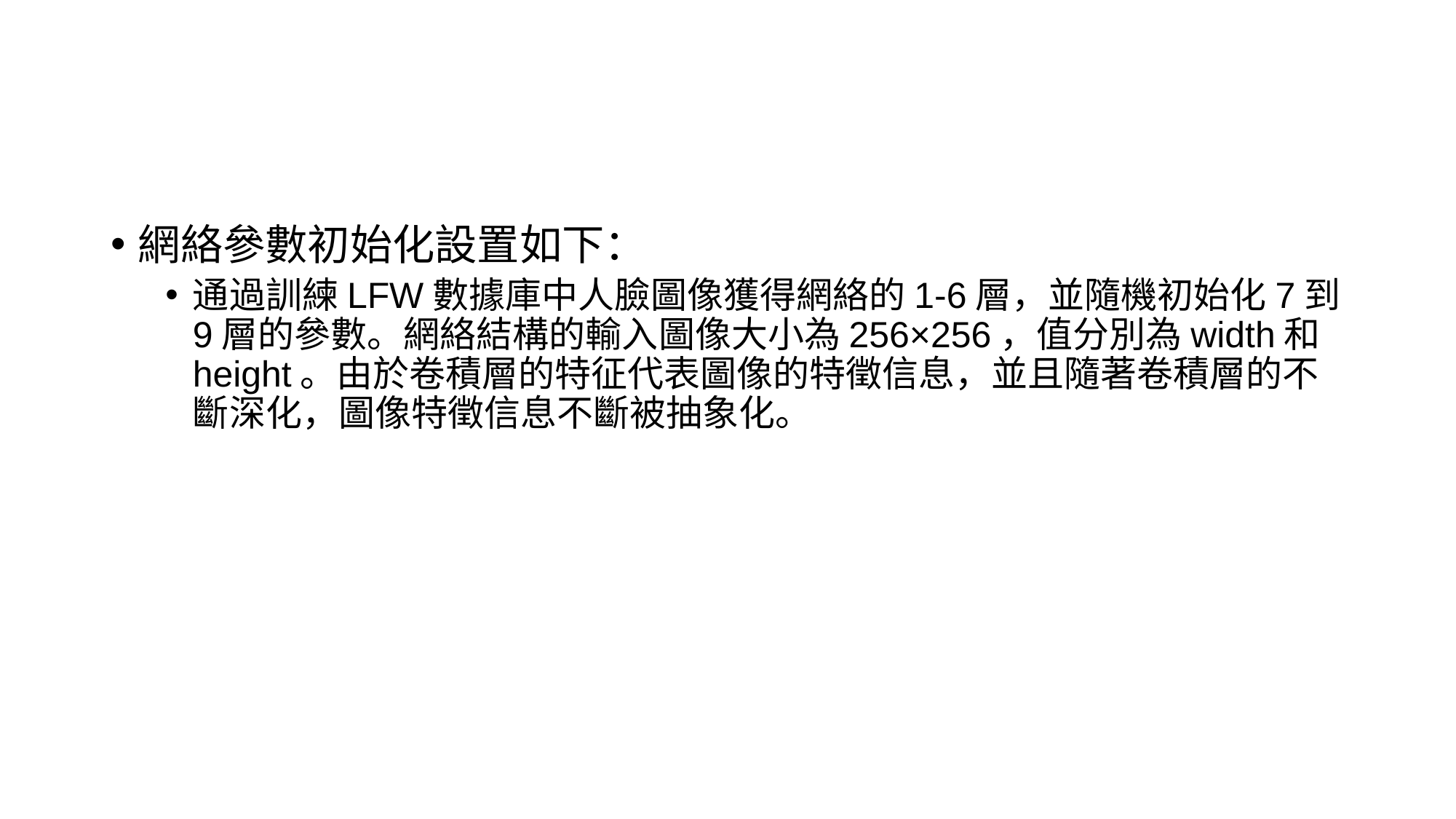

#
網絡參數初始化設置如下：
通過訓練LFW數據庫中人臉圖像獲得網絡的1-6層，並隨機初始化7到9層的參數。網絡結構的輸入圖像大小為256×256，值分別為width和height。由於卷積層的特征代表圖像的特徵信息，並且隨著卷積層的不斷深化，圖像特徵信息不斷被抽象化。